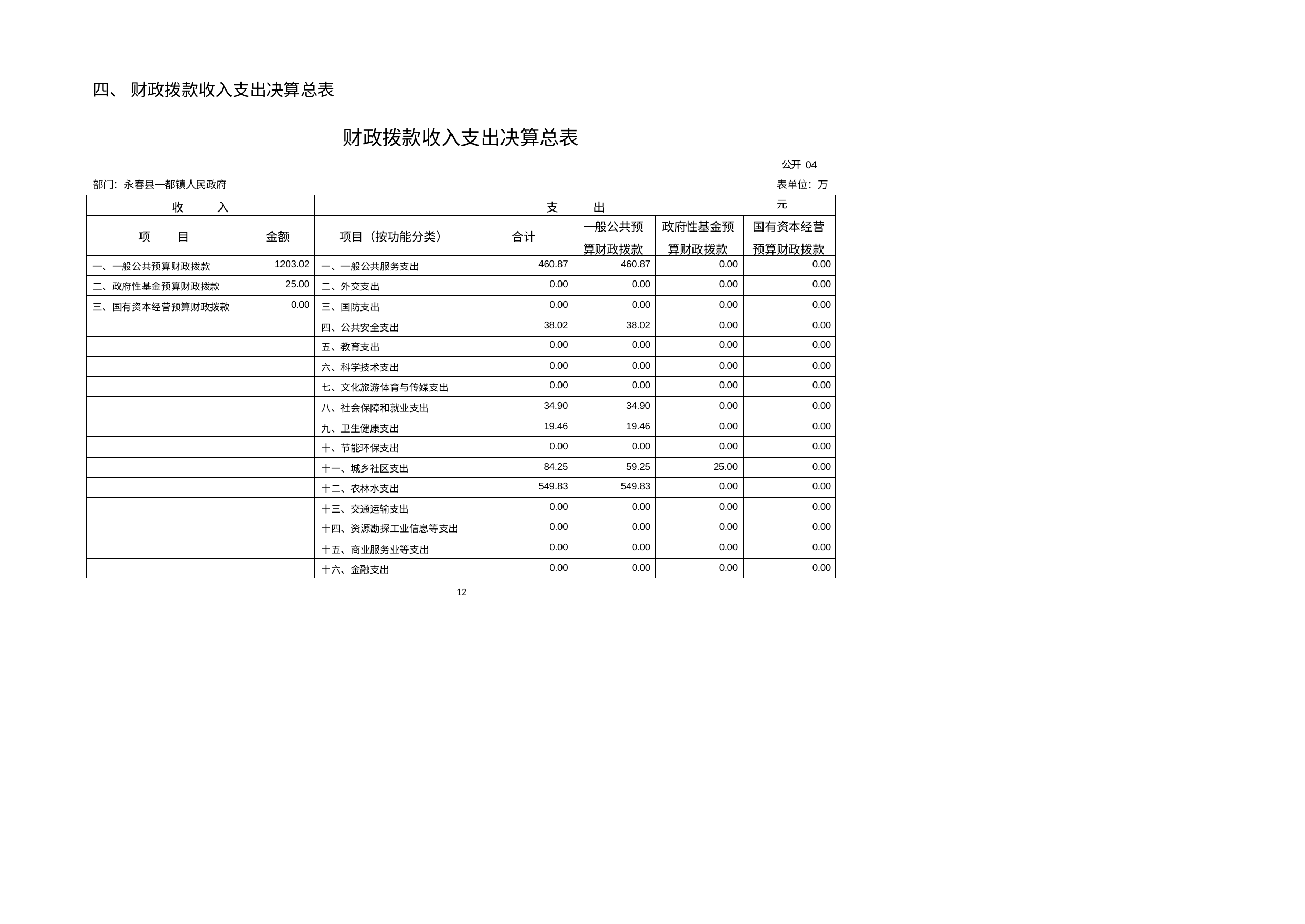

四、 财政拨款收入支出决算总表

财政拨款收入支出决算总表
公开 04 表单位：万元
部门：永春县一都镇人民政府
| 收 入 |  | 支 出 |  |  |  |  |
| --- | --- | --- | --- | --- | --- | --- |
| 项 目 | 金额 | 项目（按功能分类） | 合计 | 一般公共预 算财政拨款 | 政府性基金预 算财政拨款 | 国有资本经营 预算财政拨款 |
| 一、一般公共预算财政拨款 | 1203.02 | 一、一般公共服务支出 | 460.87 | 460.87 | 0.00 | 0.00 |
| 二、政府性基金预算财政拨款 | 25.00 | 二、外交支出 | 0.00 | 0.00 | 0.00 | 0.00 |
| 三、国有资本经营预算财政拨款 | 0.00 | 三、国防支出 | 0.00 | 0.00 | 0.00 | 0.00 |
|  |  | 四、公共安全支出 | 38.02 | 38.02 | 0.00 | 0.00 |
|  |  | 五、教育支出 | 0.00 | 0.00 | 0.00 | 0.00 |
|  |  | 六、科学技术支出 | 0.00 | 0.00 | 0.00 | 0.00 |
|  |  | 七、文化旅游体育与传媒支出 | 0.00 | 0.00 | 0.00 | 0.00 |
|  |  | 八、社会保障和就业支出 | 34.90 | 34.90 | 0.00 | 0.00 |
|  |  | 九、卫生健康支出 | 19.46 | 19.46 | 0.00 | 0.00 |
|  |  | 十、节能环保支出 | 0.00 | 0.00 | 0.00 | 0.00 |
|  |  | 十一、城乡社区支出 | 84.25 | 59.25 | 25.00 | 0.00 |
|  |  | 十二、农林水支出 | 549.83 | 549.83 | 0.00 | 0.00 |
|  |  | 十三、交通运输支出 | 0.00 | 0.00 | 0.00 | 0.00 |
|  |  | 十四、资源勘探工业信息等支出 | 0.00 | 0.00 | 0.00 | 0.00 |
|  |  | 十五、商业服务业等支出 | 0.00 | 0.00 | 0.00 | 0.00 |
|  |  | 十六、金融支出 | 0.00 | 0.00 | 0.00 | 0.00 |
12